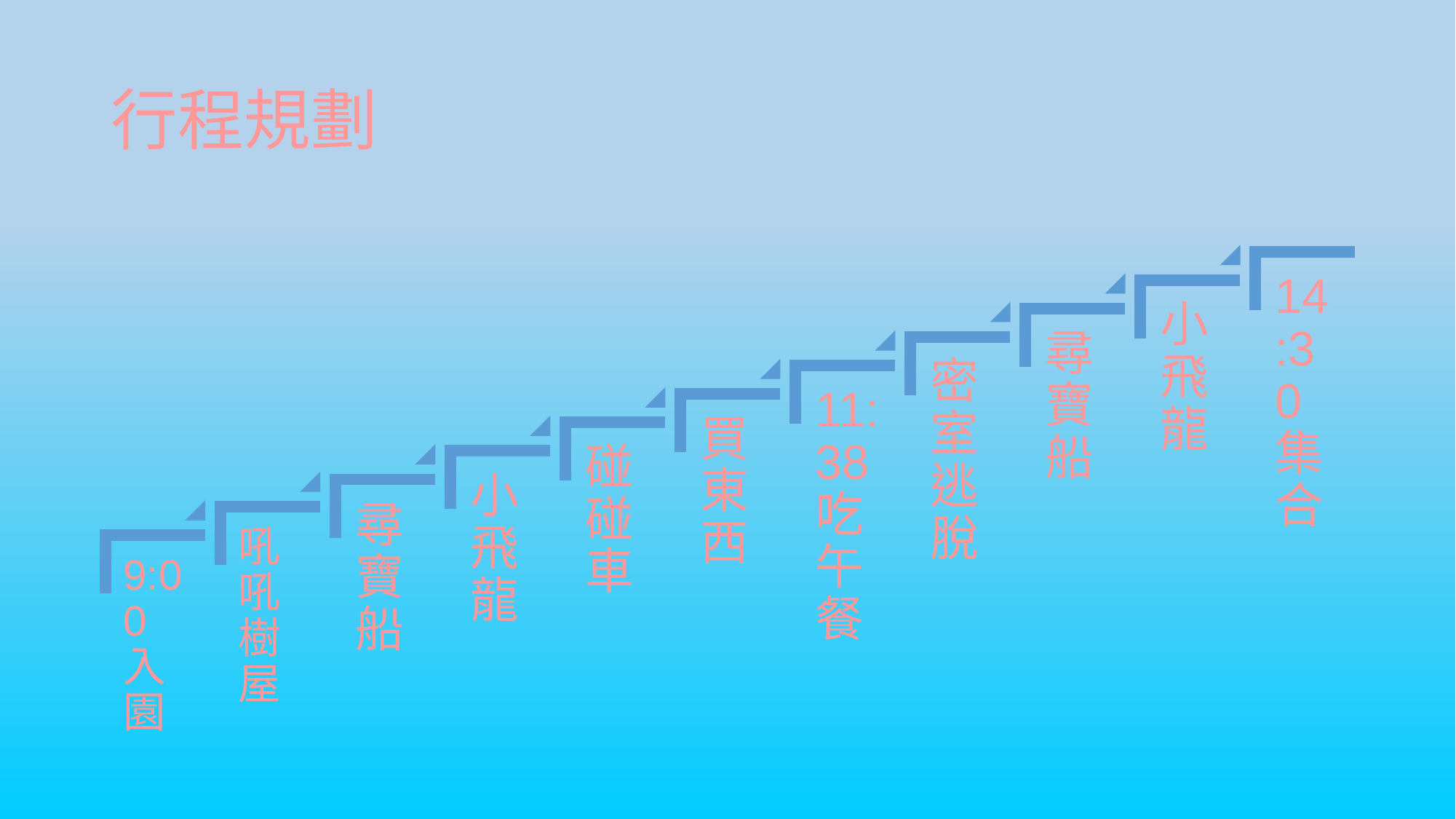

# 行程規劃
9:00入園
吼吼樹屋
尋寶船
小飛龍
碰碰車
買東西
11:38吃午餐
密室逃脫
尋寶船
小飛龍
14:30集合